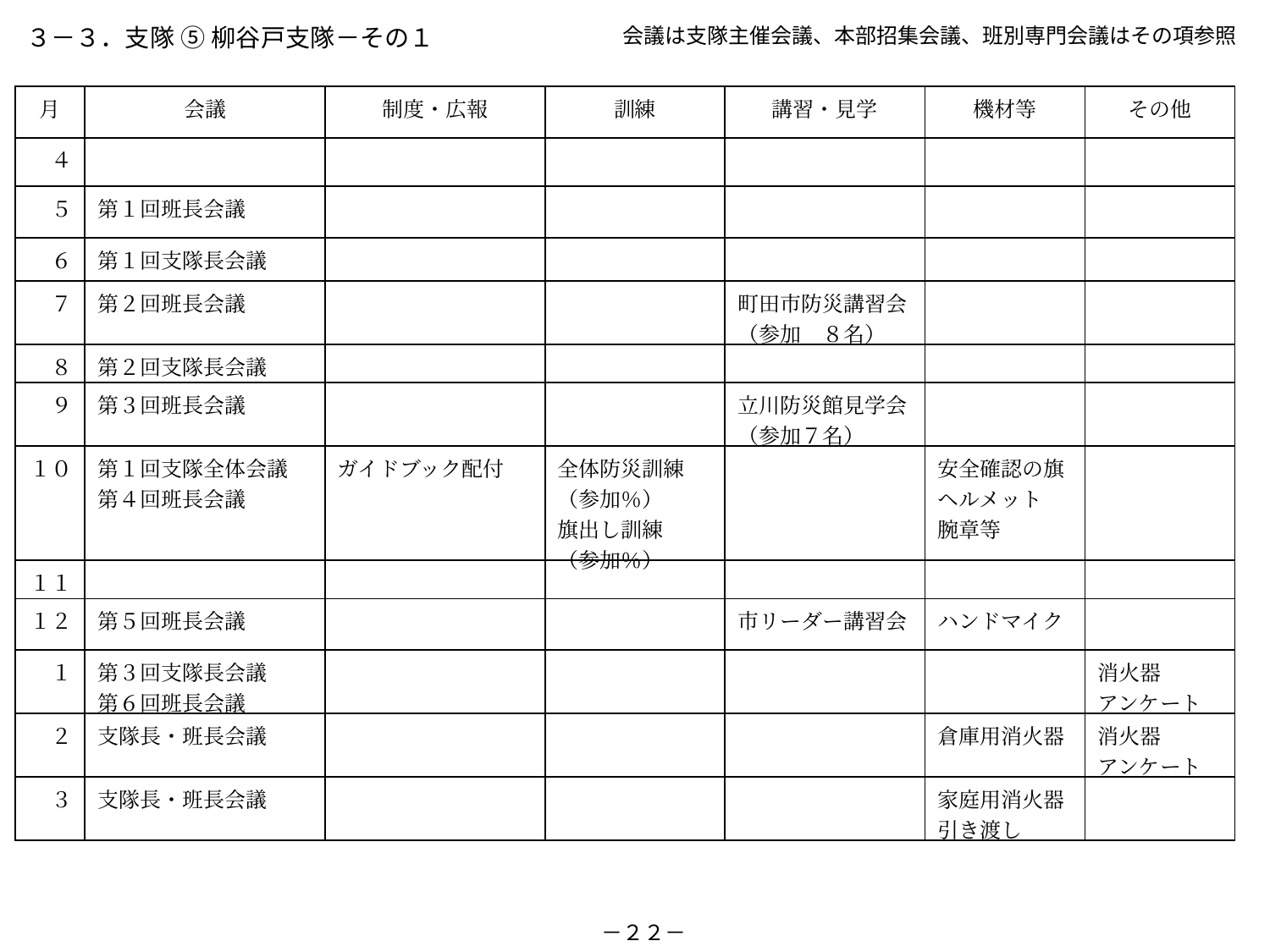

３－３．支隊
⑤柳谷戸支隊－その１
会議は支隊主催会議、本部招集会議、班別専門会議はその項参照
| 月 | 会議 | 制度・広報 | 訓練 | 講習・見学 | 機材等 | その他 |
| --- | --- | --- | --- | --- | --- | --- |
| ４ |  |  |  |  |  |  |
| ５ | 第１回班長会議 |  |  |  |  |  |
| ６ | 第１回支隊長会議 |  |  |  |  |  |
| ７ | 第２回班長会議 |  |  | 町田市防災講習会 （参加　８名） |  |  |
| ８ | 第２回支隊長会議 |  |  |  |  |  |
| ９ | 第３回班長会議 |  |  | 立川防災館見学会 （参加７名） |  |  |
| １０ | 第１回支隊全体会議 第４回班長会議 | ガイドブック配付 | 全体防災訓練 （参加％） 旗出し訓練 （参加％） |  | 安全確認の旗 ヘルメット 腕章等 |  |
| １１ |  |  |  |  |  |  |
| １２ | 第５回班長会議 |  |  | 市リーダー講習会 | ハンドマイク |  |
| １ | 第３回支隊長会議 第６回班長会議 |  |  |  |  | 消火器 アンケート |
| ２ | 支隊長・班長会議 |  |  |  | 倉庫用消火器 | 消火器 アンケート |
| ３ | 支隊長・班長会議 |  |  |  | 家庭用消火器引き渡し |  |
－２２－